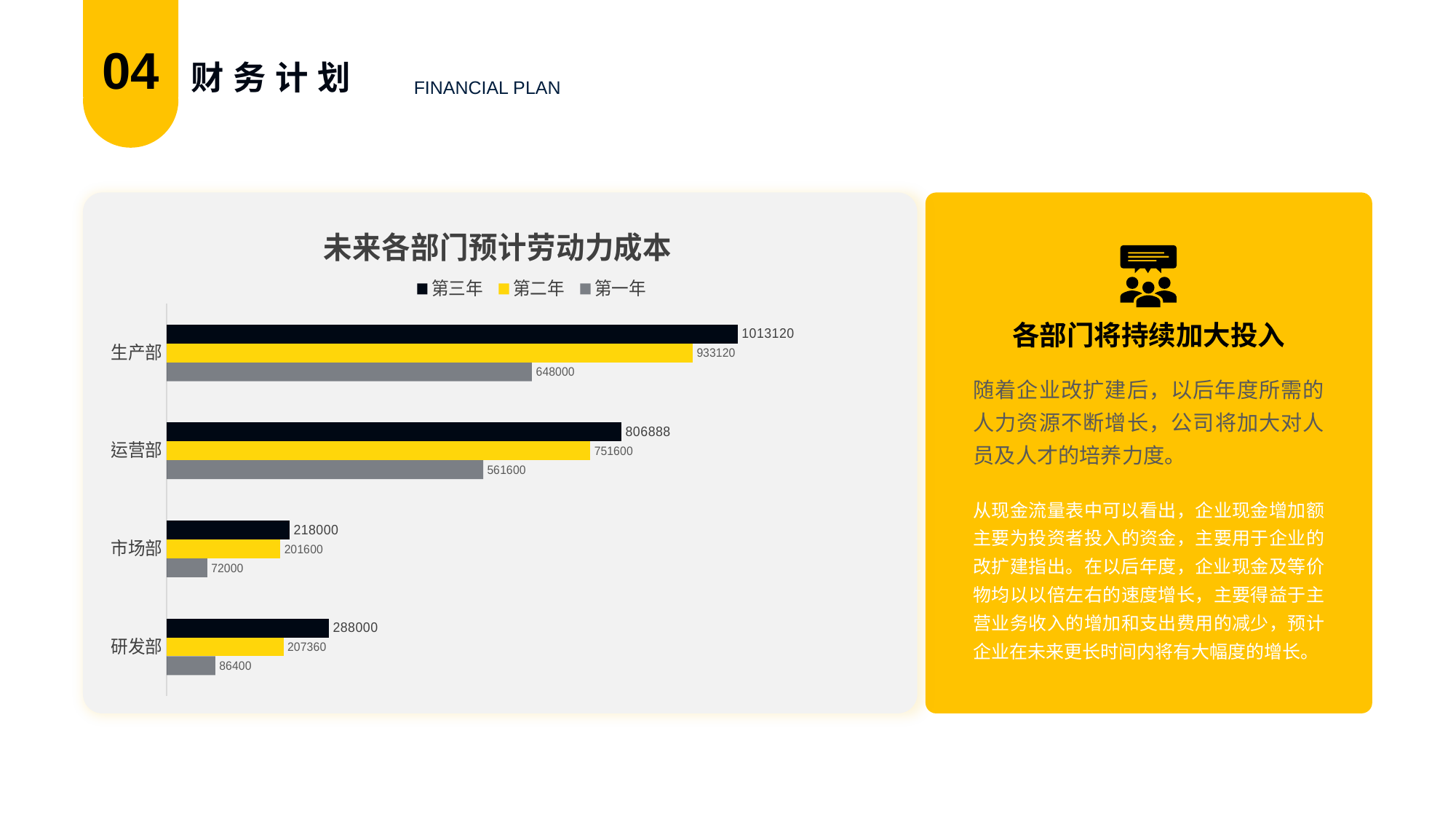

04
财务计划

FINANCIAL PLAN

### Chart: 未来各部门预计劳动力成本

| Category | 第一年 | 第二年 | 第三年 |
|---|---|---|---|
| 研发部 | 86400.0 | 207360.0 | 288000.0 |
| 市场部 | 72000.0 | 201600.0 | 218000.0 |
| 运营部 | 561600.0 | 751600.0 | 806888.0 |
| 生产部 | 648000.0 | 933120.0 | 1013120.0 |

各部门将持续加大投入
随着企业改扩建后，以后年度所需的人力资源不断增长，公司将加大对人员及人才的培养力度。
从现金流量表中可以看出，企业现金增加额主要为投资者投入的资金，主要用于企业的改扩建指出。在以后年度，企业现金及等价物均以以倍左右的速度增长，主要得益于主营业务收入的增加和支出费用的减少，预计企业在未来更长时间内将有大幅度的增长。